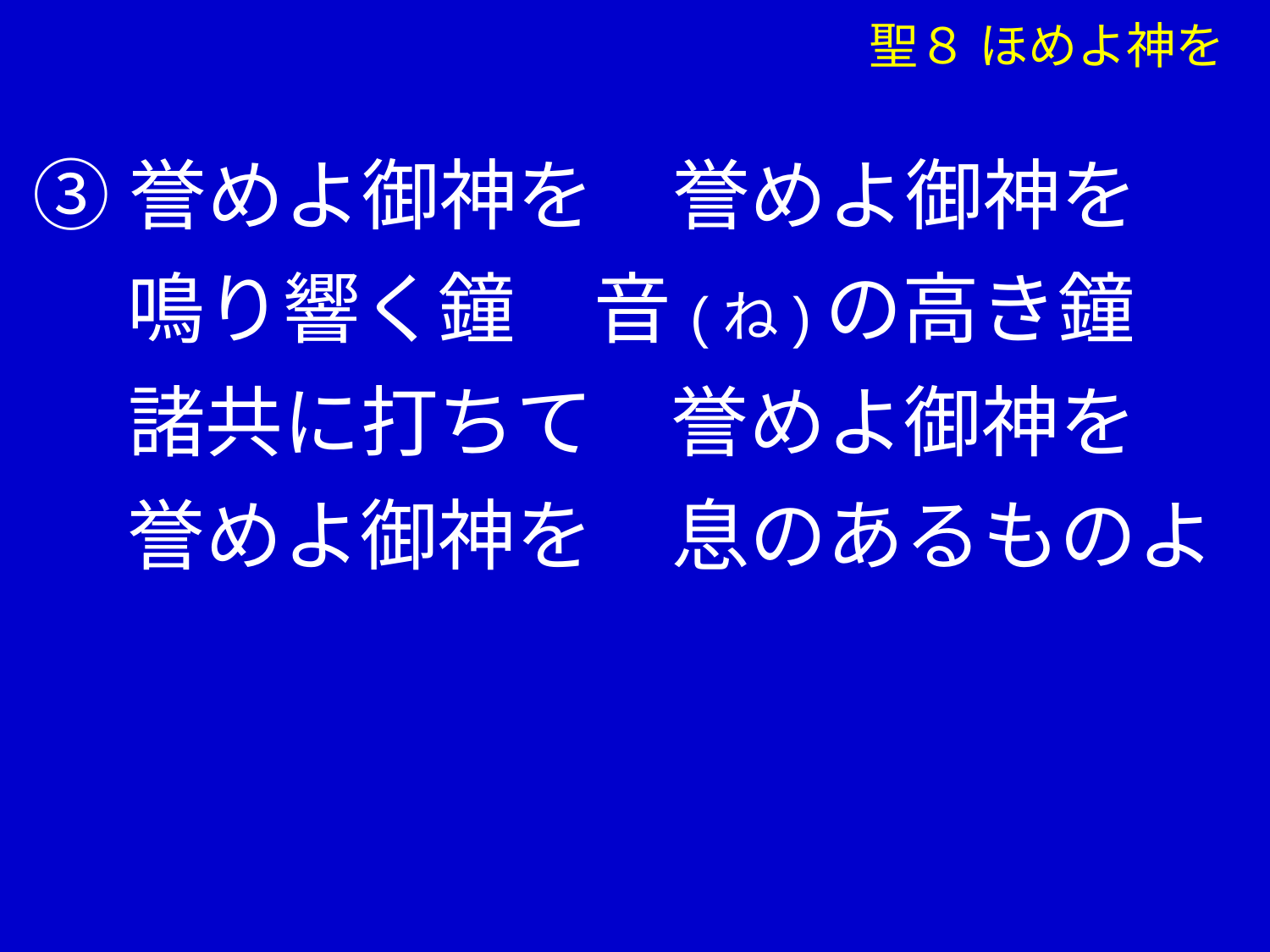

③誉めよ御神を　誉めよ御神を
　 鳴り響く鐘　音(ね)の高き鐘
　 諸共に打ちて　誉めよ御神を
　 誉めよ御神を　息のあるものよ
　　　　　聖８ ほめよ神を